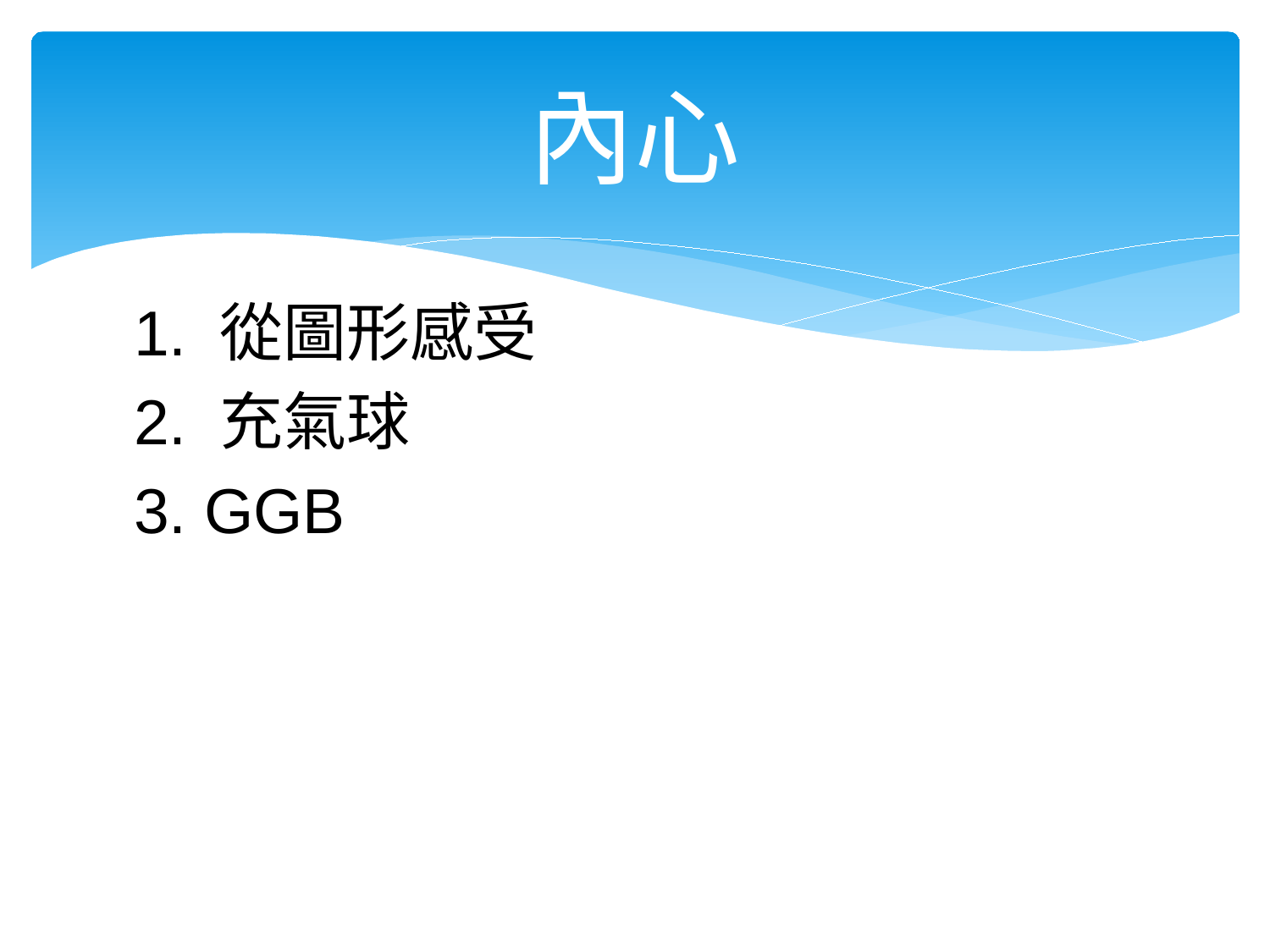

# 內心
1. 從圖形感受
2. 充氣球
3. GGB